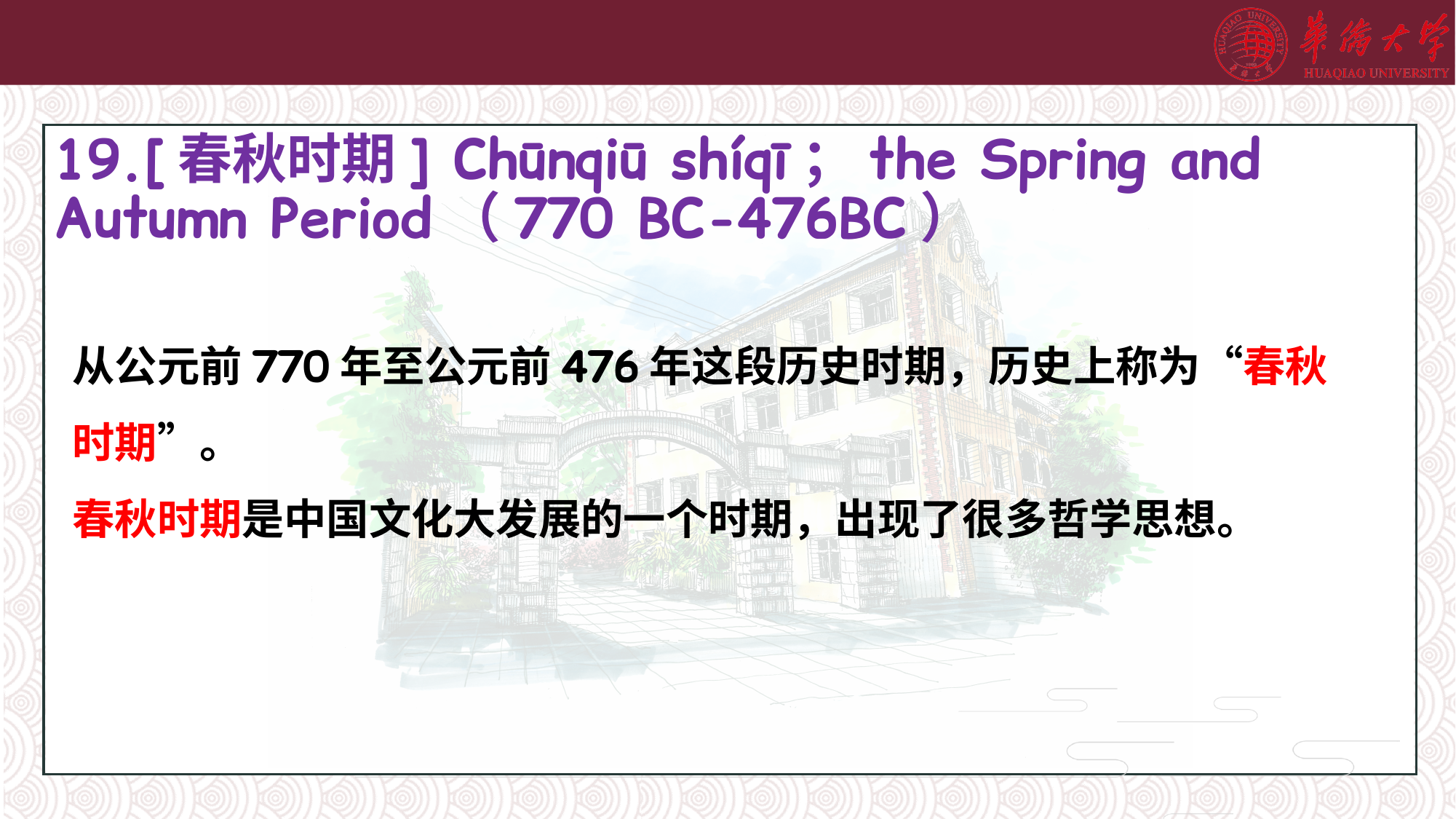

# 19.[春秋时期] Chūnqiū shíqī；the Spring and Autumn Period（770 BC-476BC）
从公元前770年至公元前476年这段历史时期，历史上称为“春秋时期”。
春秋时期是中国文化大发展的一个时期，出现了很多哲学思想。